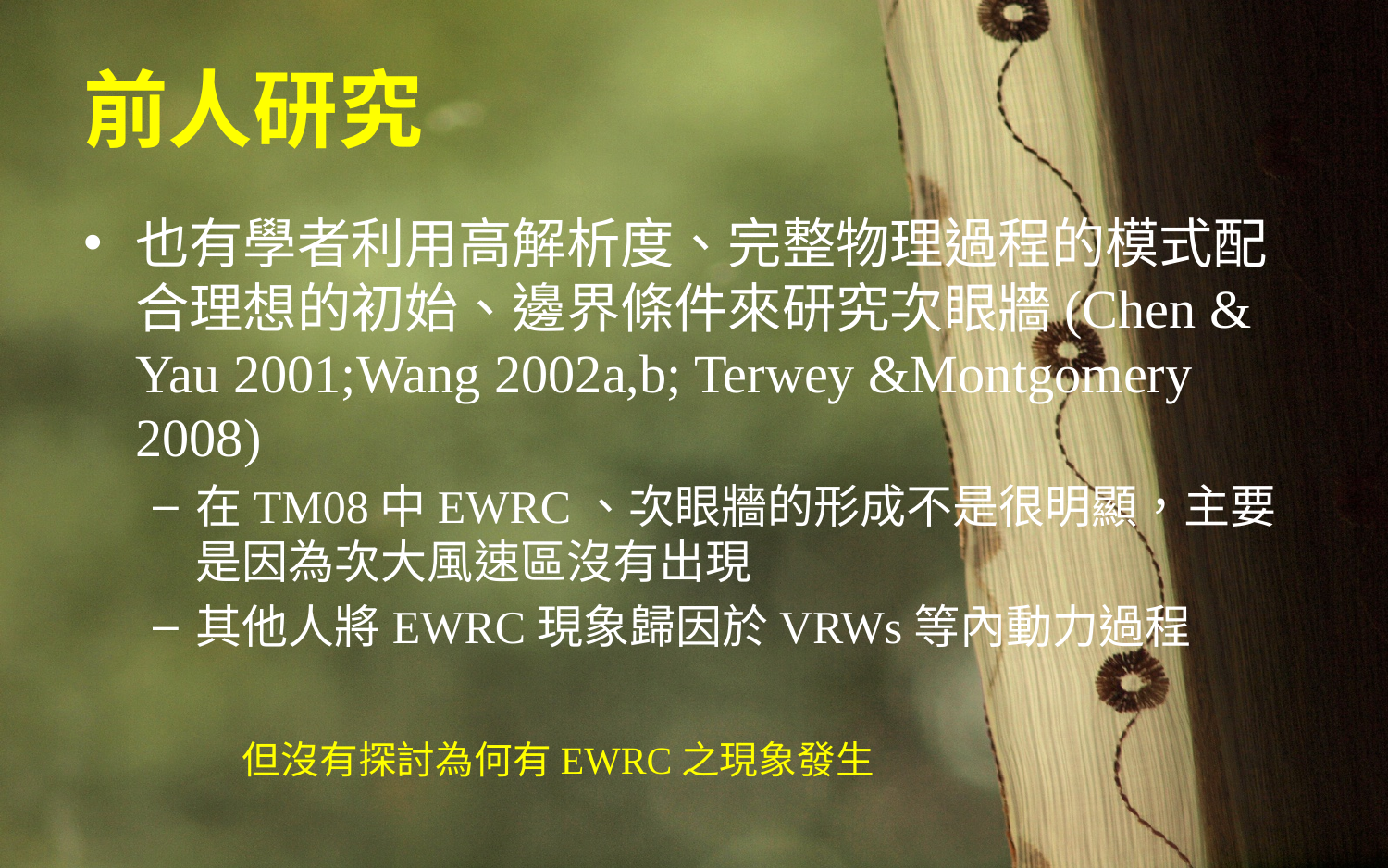

# 前人研究
也有學者利用高解析度、完整物理過程的模式配合理想的初始、邊界條件來研究次眼牆(Chen & Yau 2001;Wang 2002a,b; Terwey &Montgomery 2008)
在TM08中EWRC、次眼牆的形成不是很明顯，主要是因為次大風速區沒有出現
其他人將EWRC現象歸因於VRWs等內動力過程

但沒有探討為何有EWRC之現象發生